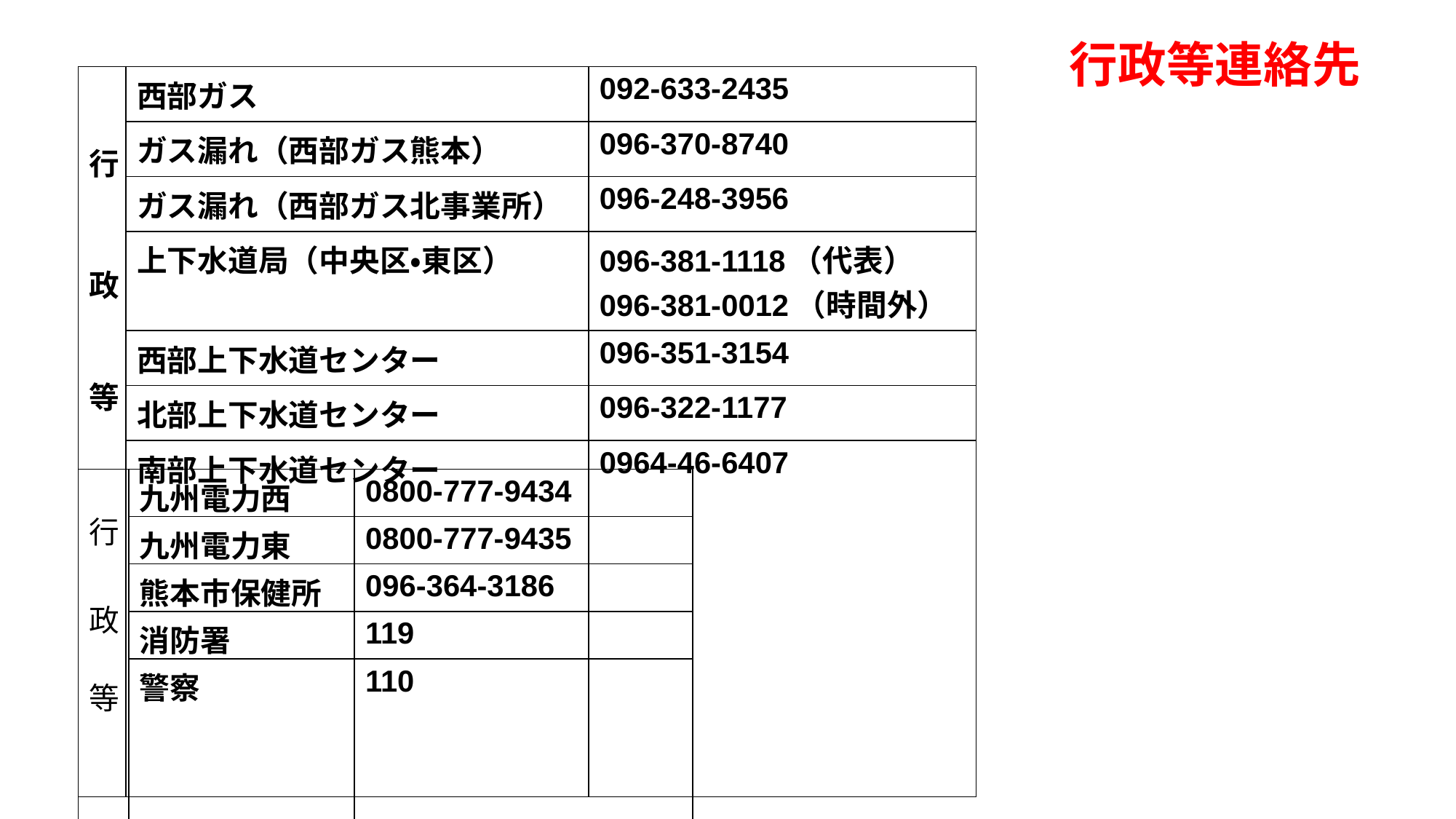

行政等連絡先
| 行 　政 等 | 西部ガス | 092-633-2435 |
| --- | --- | --- |
|  | ガス漏れ（西部ガス熊本） | 096-370-8740 |
|  | ガス漏れ（西部ガス北事業所） | 096-248-3956 |
|  | 上下水道局（中央区・東区） | 096-381-1118（代表） 096-381-0012（時間外） |
|  | 西部上下水道センター | 096-351-3154 |
|  | 北部上下水道センター | 096-322-1177 |
|  | 南部上下水道センター | 0964-46-6407 |
| 行 　 政 等 | 九州電力西 | 0800-777-9434 |
| --- | --- | --- |
|  | 九州電力東 | 0800-777-9435 |
|  | 熊本市保健所 | 096-364-3186 |
|  | 消防署 | 119 |
|  | 警察 | 110 |